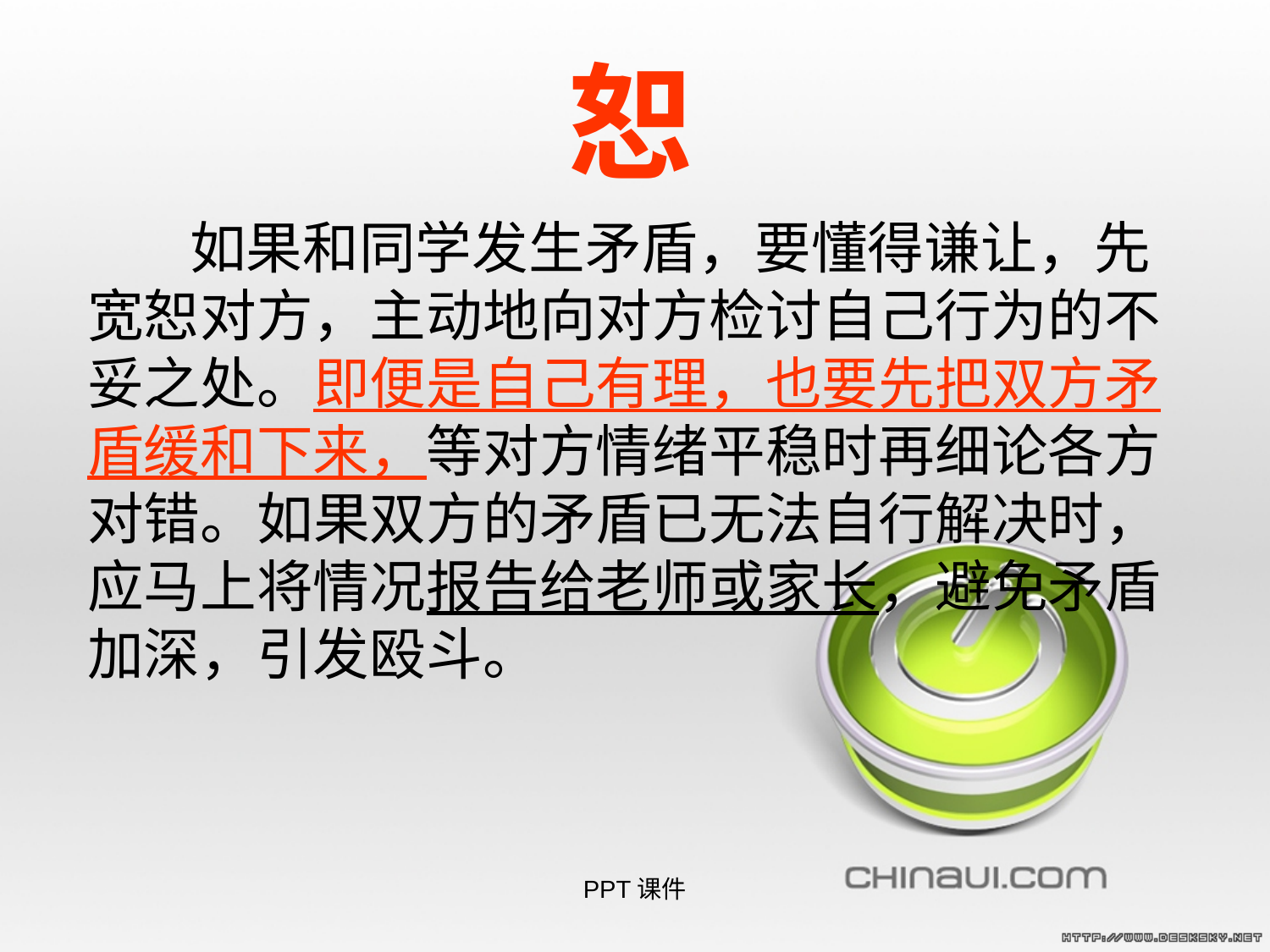

恕
       如果和同学发生矛盾，要懂得谦让，先宽恕对方，主动地向对方检讨自己行为的不妥之处。即便是自己有理，也要先把双方矛盾缓和下来，等对方情绪平稳时再细论各方对错。如果双方的矛盾已无法自行解决时，应马上将情况报告给老师或家长，避免矛盾加深，引发殴斗。
PPT课件
21